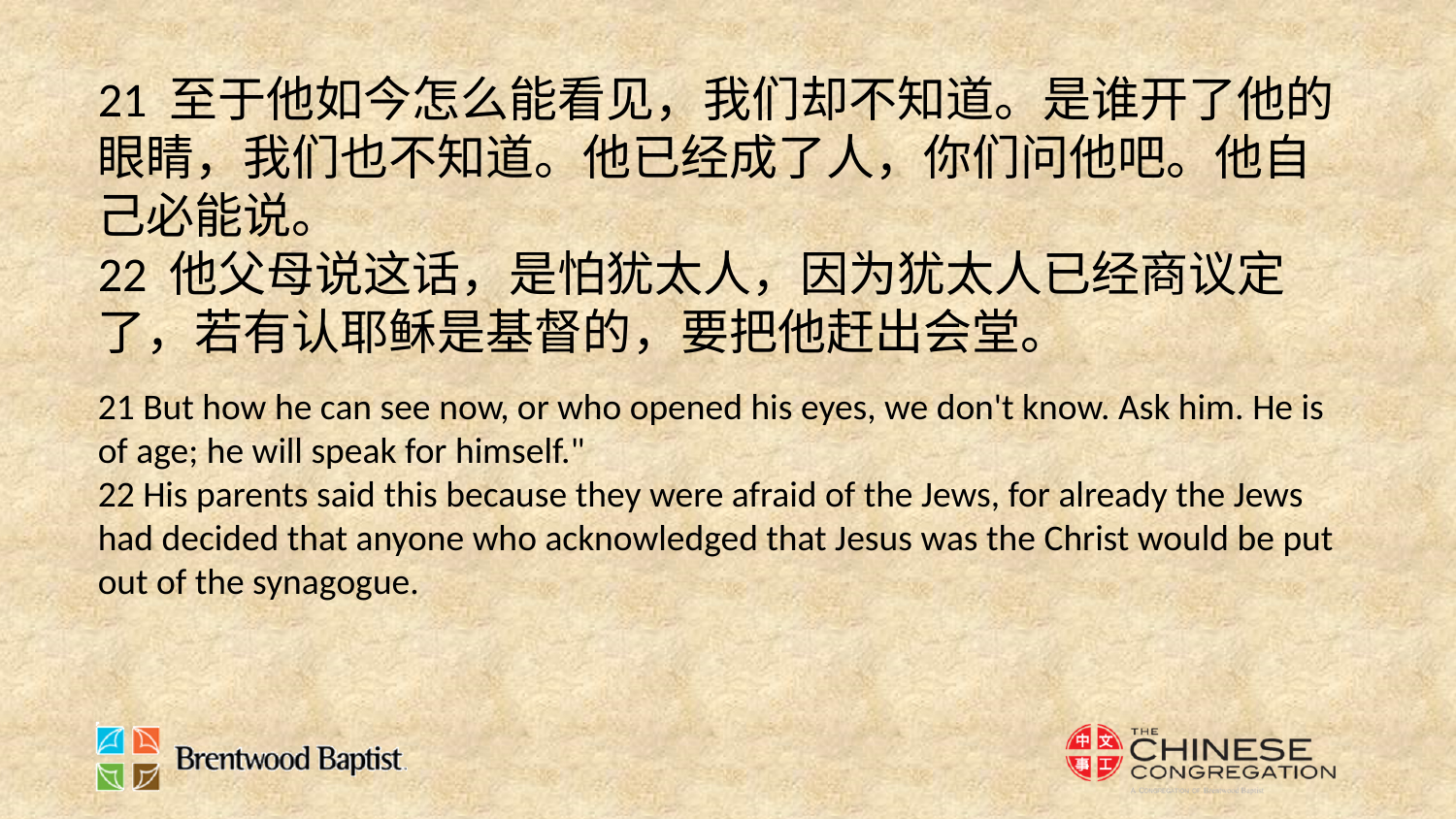

21 至于他如今怎么能看见，我们却不知道。是谁开了他的眼睛，我们也不知道。他已经成了人，你们问他吧。他自己必能说。
22 他父母说这话，是怕犹太人，因为犹太人已经商议定了，若有认耶稣是基督的，要把他赶出会堂。

21 But how he can see now, or who opened his eyes, we don't know. Ask him. He is of age; he will speak for himself."
22 His parents said this because they were afraid of the Jews, for already the Jews had decided that anyone who acknowledged that Jesus was the Christ would be put out of the synagogue.